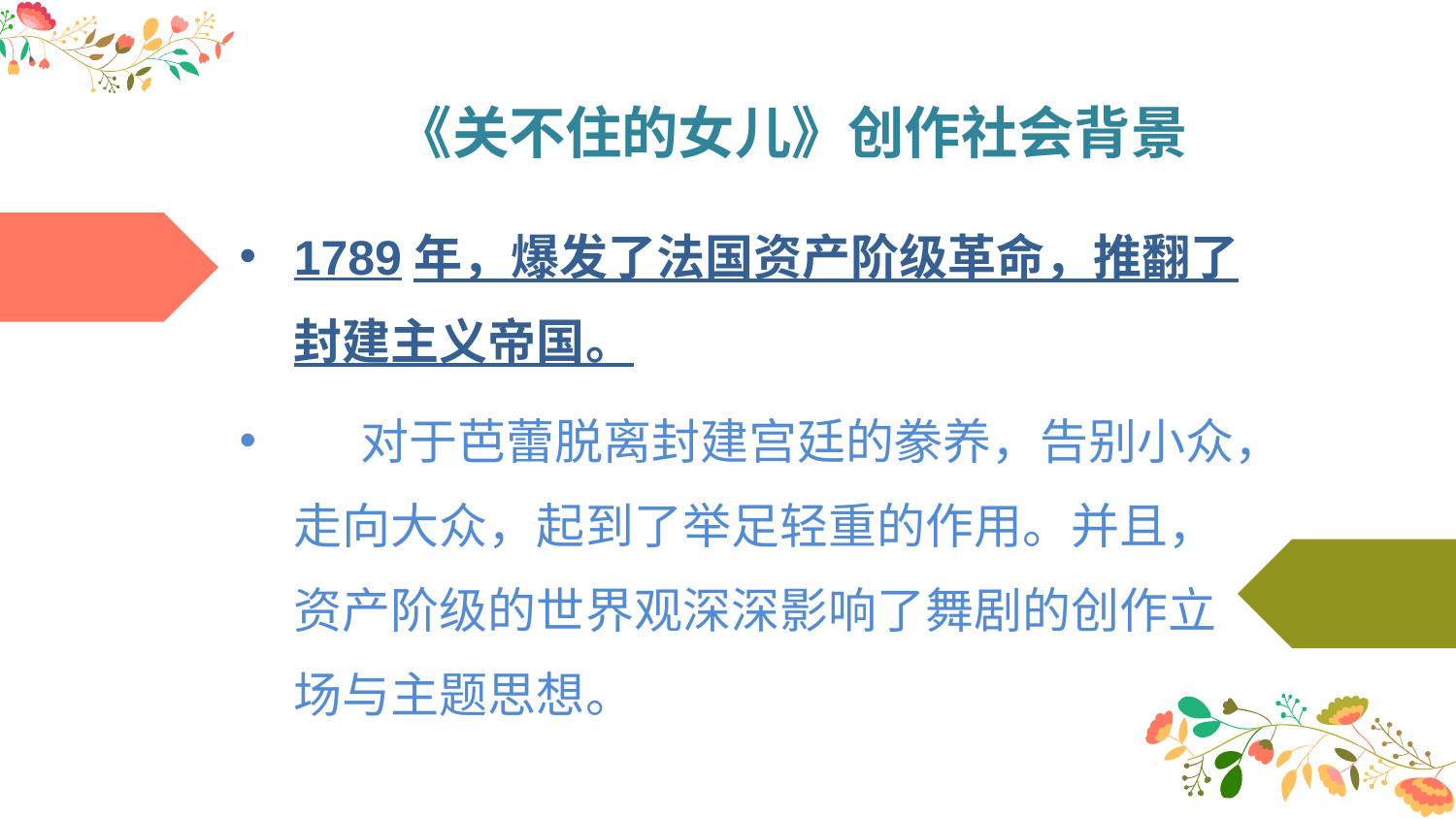

《关不住的女儿》创作社会背景
1789年，爆发了法国资产阶级革命，推翻了封建主义帝国。
     对于芭蕾脱离封建宫廷的豢养，告别小众，走向大众，起到了举足轻重的作用。并且，资产阶级的世界观深深影响了舞剧的创作立场与主题思想。